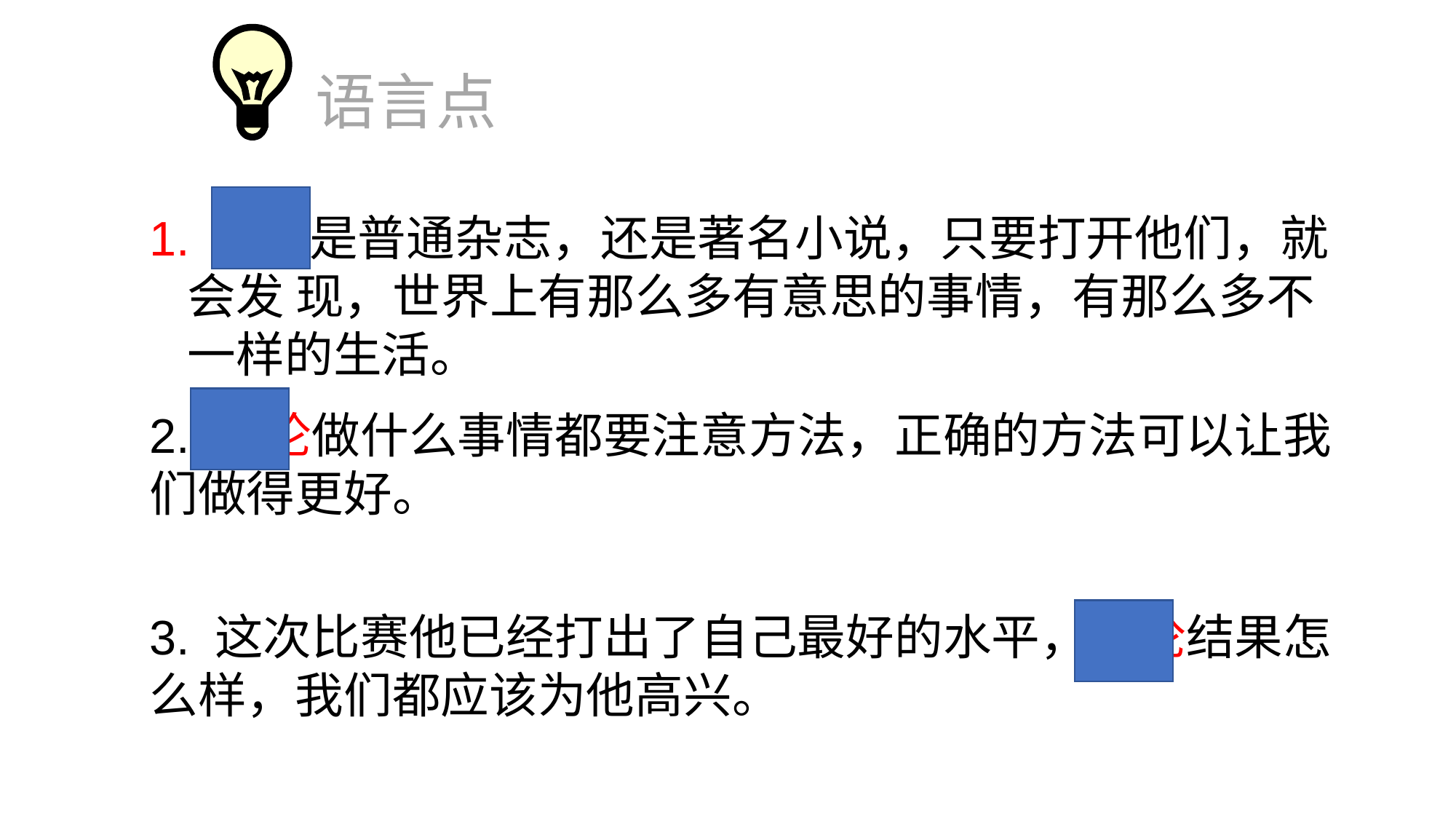

语言点

 无论是普通杂志，还是著名小说，只要打开他们，就会发 现，世界上有那么多有意思的事情，有那么多不一样的生活。

2. 无论做什么事情都要注意方法，正确的方法可以让我们做得更好。
3. 这次比赛他已经打出了自己最好的水平，无论结果怎么样，我们都应该为他高兴。